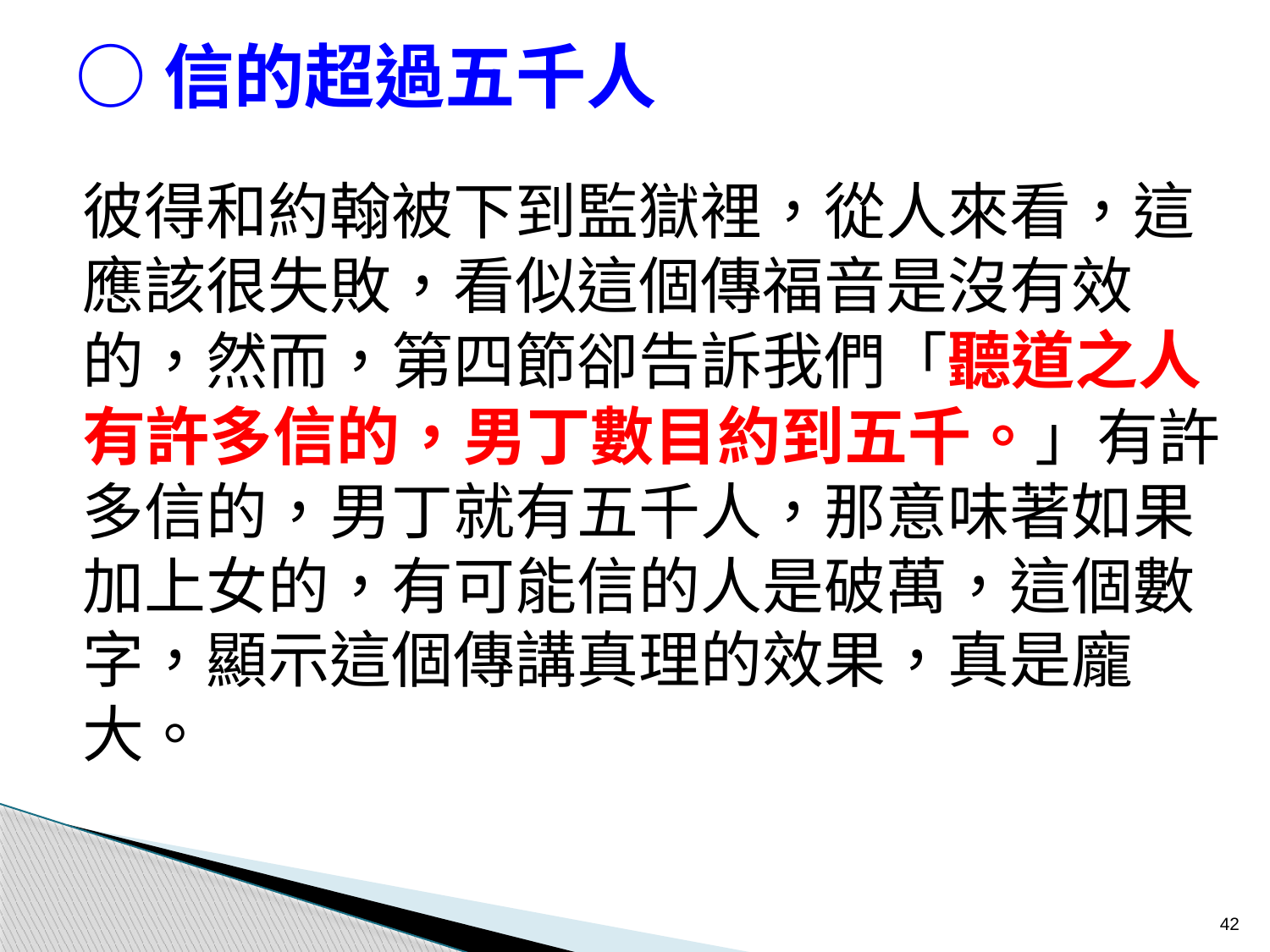

○信的超過五千人
彼得和約翰被下到監獄裡，從人來看，這應該很失敗，看似這個傳福音是沒有效的，然而，第四節卻告訴我們「聽道之人有許多信的，男丁數目約到五千。」有許多信的，男丁就有五千人，那意味著如果加上女的，有可能信的人是破萬，這個數字，顯示這個傳講真理的效果，真是龐大。
42